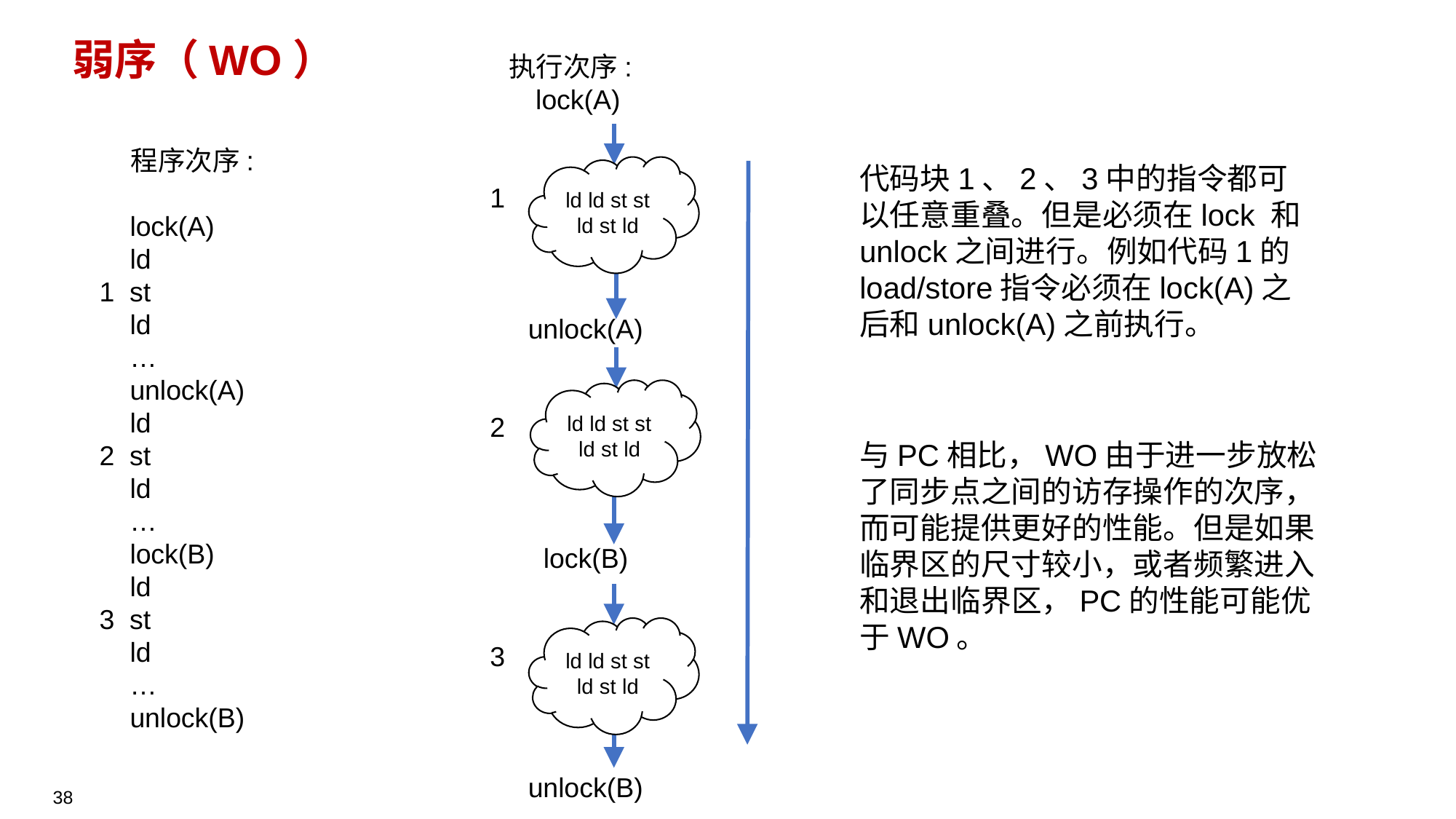

# 弱序（WO）
  执行次序:
      lock(A)

1

     unlock(A)

2

       lock(B)

3

     unlock(B)
    程序次序:

    lock(A)
    ld
1  st
    ld
    …
    unlock(A)
    ld
2  st
    ld
    …
    lock(B)
    ld
3  st
    ld
    …
    unlock(B)
代码块1、2、3中的指令都可以任意重叠。但是必须在lock 和unlock之间进行。例如代码1的load/store指令必须在lock(A)之后和unlock(A)之前执行。
ld ld st st ld st ld
ld ld st st ld st ld
与PC相比，WO由于进一步放松了同步点之间的访存操作的次序，而可能提供更好的性能。但是如果临界区的尺寸较小，或者频繁进入和退出临界区，PC的性能可能优于WO。
ld ld st st ld st ld